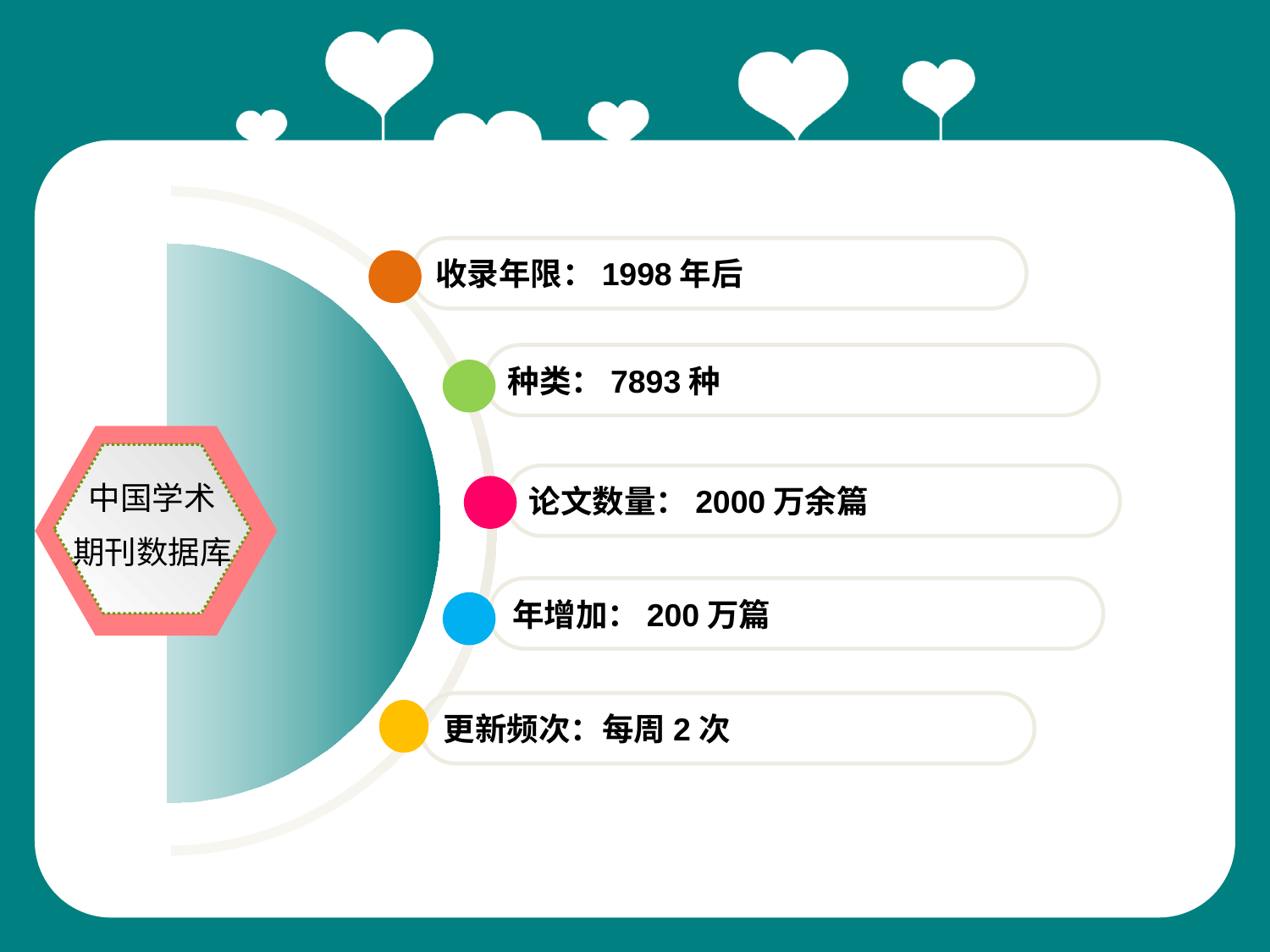

收录年限：1998年后

种类：7893种

中国学术
期刊数据库
论文数量：2000万余篇

年增加：200万篇

更新频次：每周2次